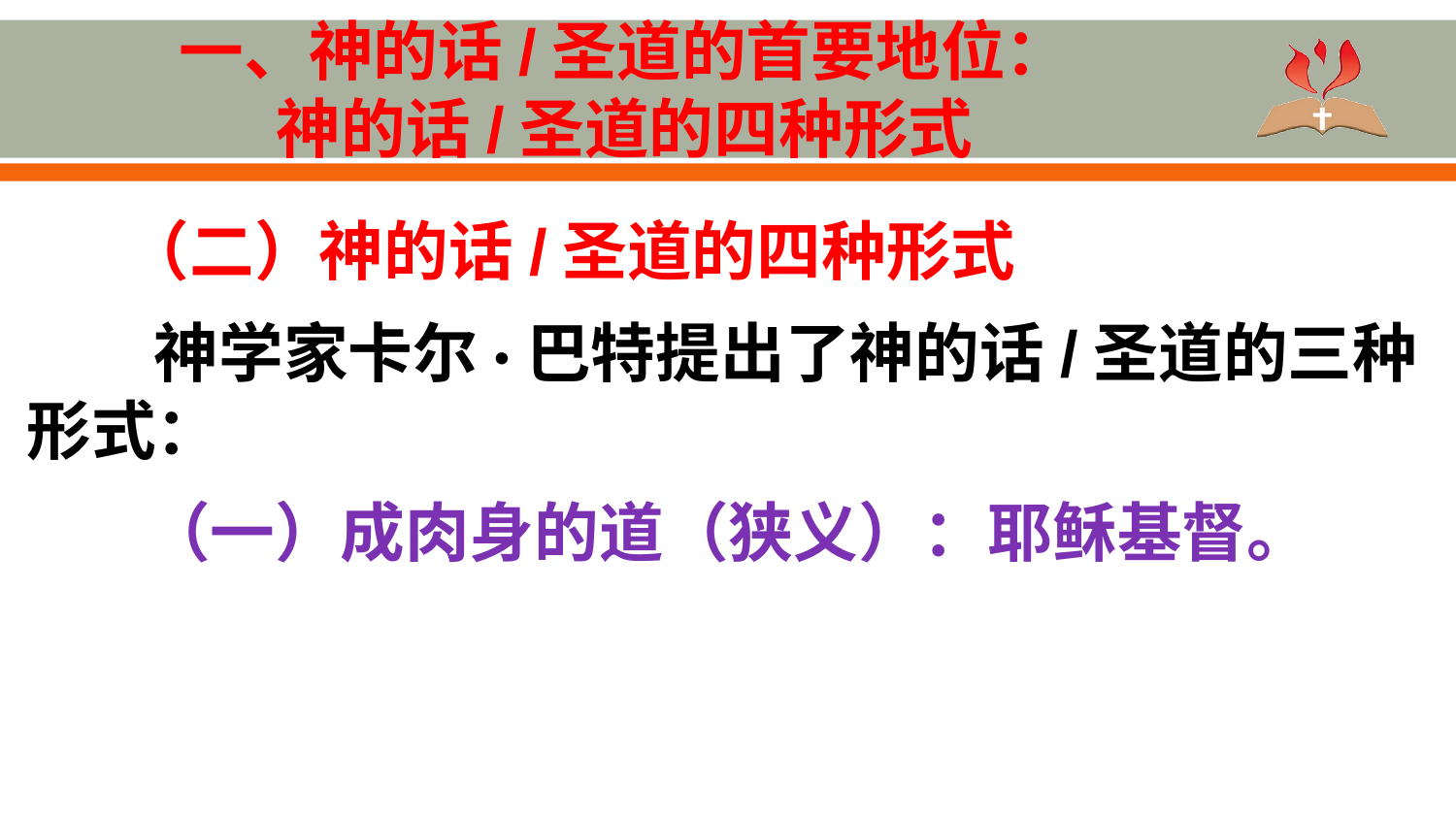

# 一、神的话/圣道的首要地位： 神的话/圣道的四种形式
     （二）神的话/圣道的四种形式
神学家卡尔·巴特提出了神的话/圣道的三种形式：
       （一）成肉身的道（狭义）：耶稣基督。
10